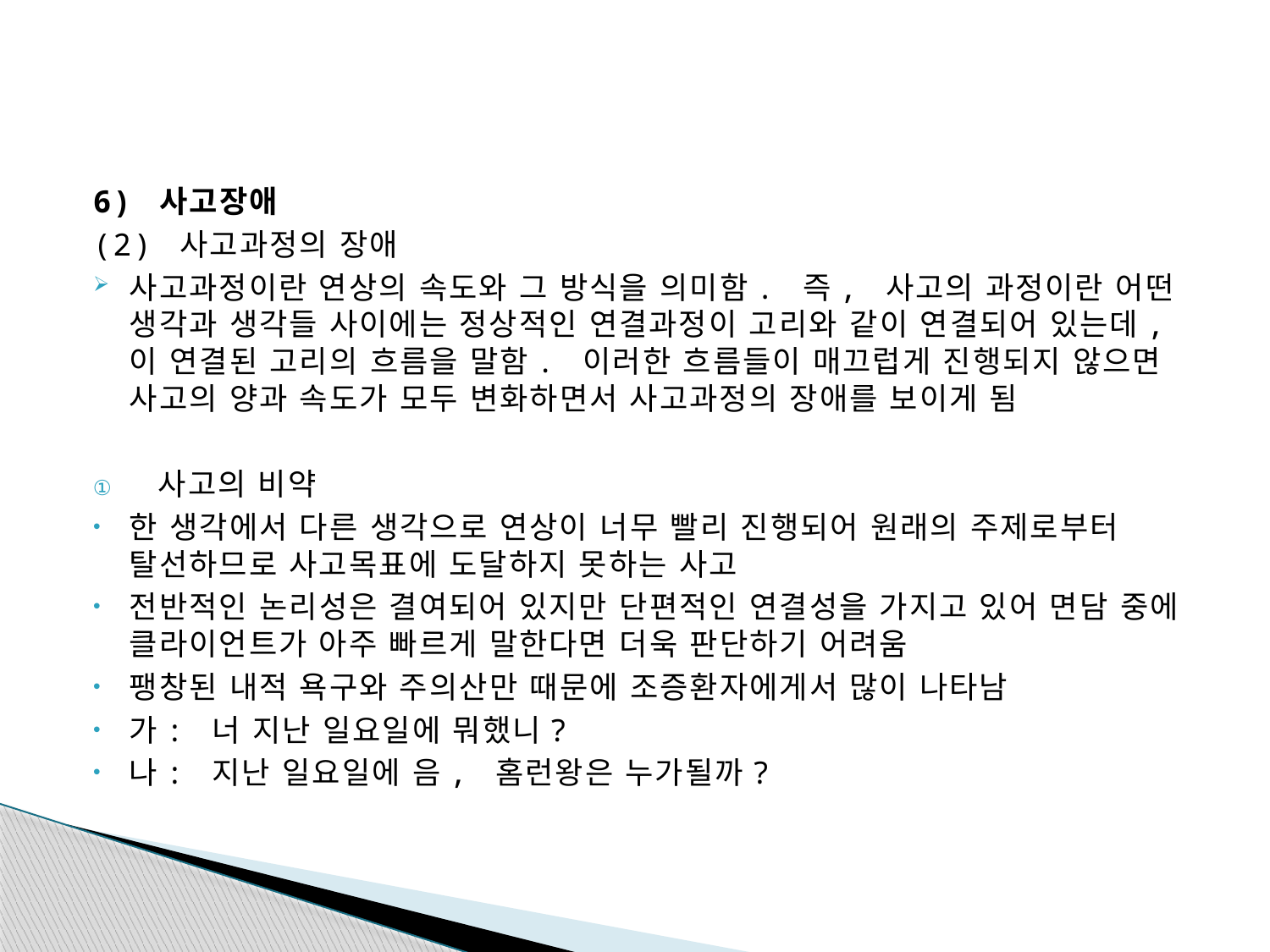

#
6) 사고장애
(2) 사고과정의 장애
사고과정이란 연상의 속도와 그 방식을 의미함. 즉, 사고의 과정이란 어떤 생각과 생각들 사이에는 정상적인 연결과정이 고리와 같이 연결되어 있는데, 이 연결된 고리의 흐름을 말함. 이러한 흐름들이 매끄럽게 진행되지 않으면 사고의 양과 속도가 모두 변화하면서 사고과정의 장애를 보이게 됨

사고의 비약
한 생각에서 다른 생각으로 연상이 너무 빨리 진행되어 원래의 주제로부터 탈선하므로 사고목표에 도달하지 못하는 사고
전반적인 논리성은 결여되어 있지만 단편적인 연결성을 가지고 있어 면담 중에 클라이언트가 아주 빠르게 말한다면 더욱 판단하기 어려움
팽창된 내적 욕구와 주의산만 때문에 조증환자에게서 많이 나타남
가: 너 지난 일요일에 뭐했니?
나: 지난 일요일에 음, 홈런왕은 누가될까?